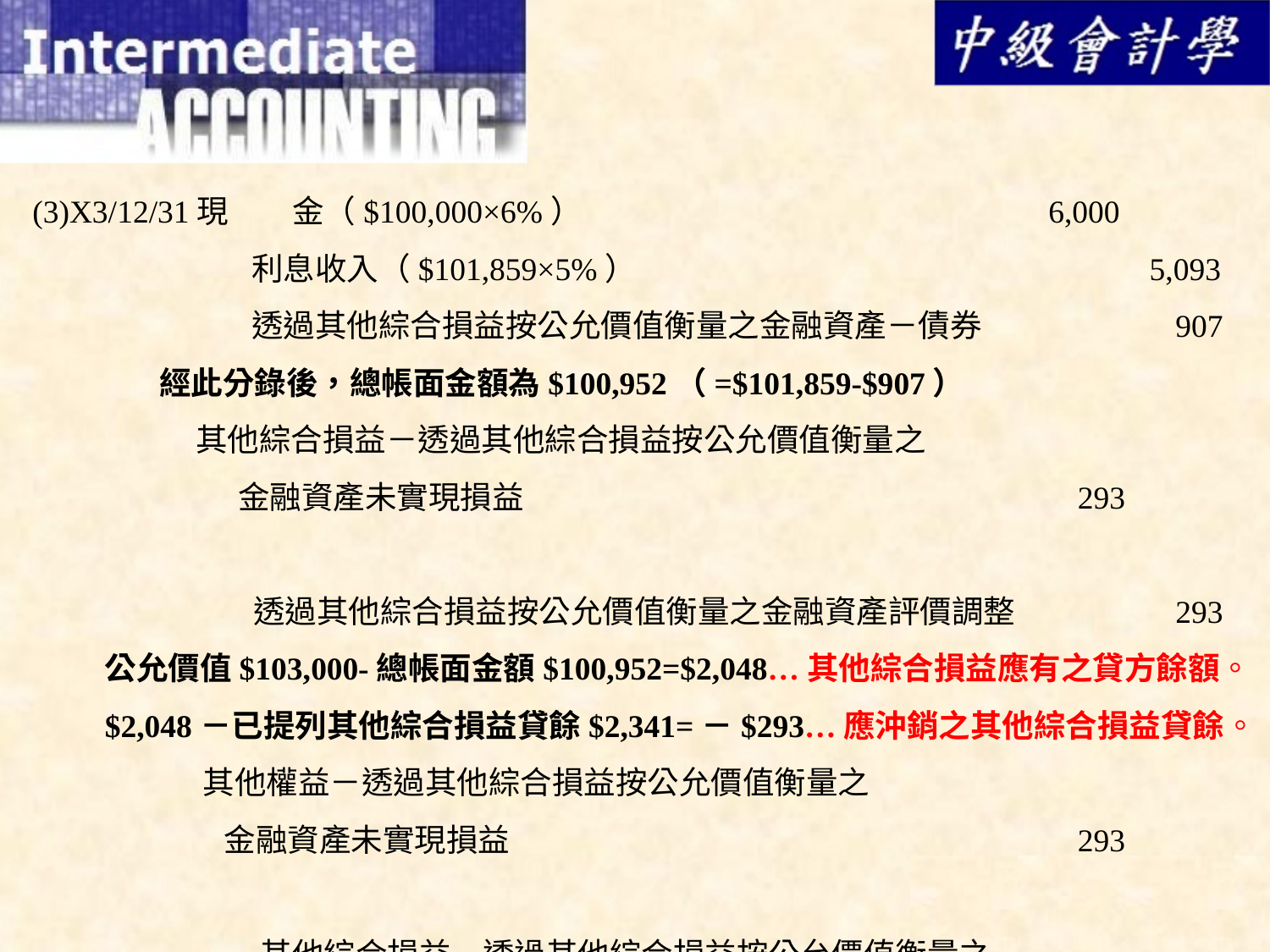

(3)X3/12/31現　　金（$100,000×6%）				6,000
	　　    利息收入（$101,859×5%）				             5,093
	　　    透過其他綜合損益按公允價值衡量之金融資產－債券		907
	經此分錄後，總帳面金額為$100,952（=$101,859-$907）
	    其他綜合損益－透過其他綜合損益按公允價值衡量之
	           金融資產未實現損益					   293
	            透過其他綜合損益按公允價值衡量之金融資產評價調整		293
         公允價值$103,000-總帳面金額$100,952=$2,048…其他綜合損益應有之貸方餘額。
         $2,048－已提列其他綜合損益貸餘$2,341=－$293…應沖銷之其他綜合損益貸餘。
	     其他權益－透過其他綜合損益按公允價值衡量之
	         金融資產未實現損益					   293
	             其他綜合損益－透過其他綜合損益按公允價值衡量之
	                 金融資產未實現損益					293